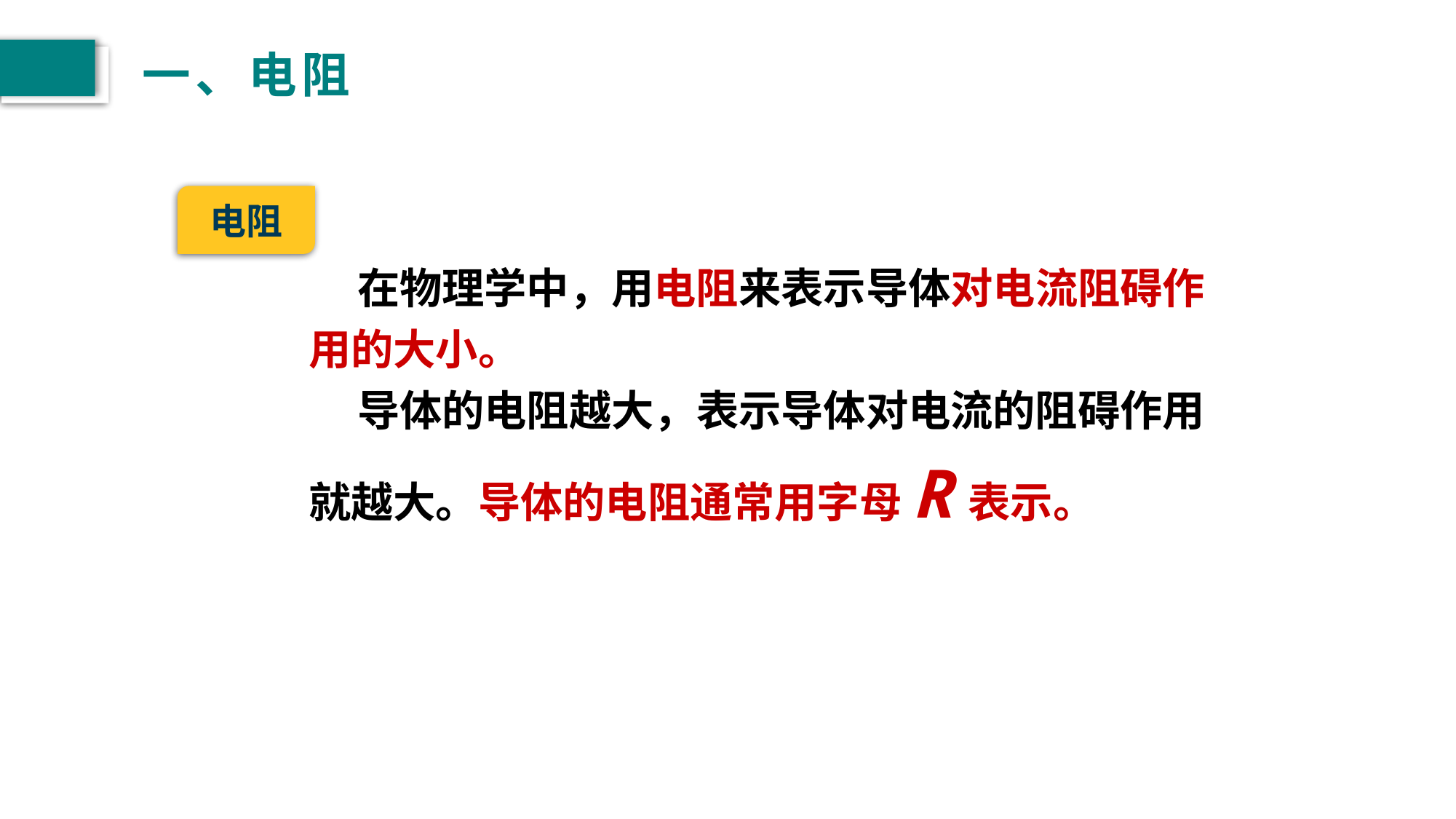

# 一、电阻
电阻
    在物理学中，用电阻来表示导体对电流阻碍作用的大小。
    导体的电阻越大，表示导体对电流的阻碍作用就越大。导体的电阻通常用字母R表示。